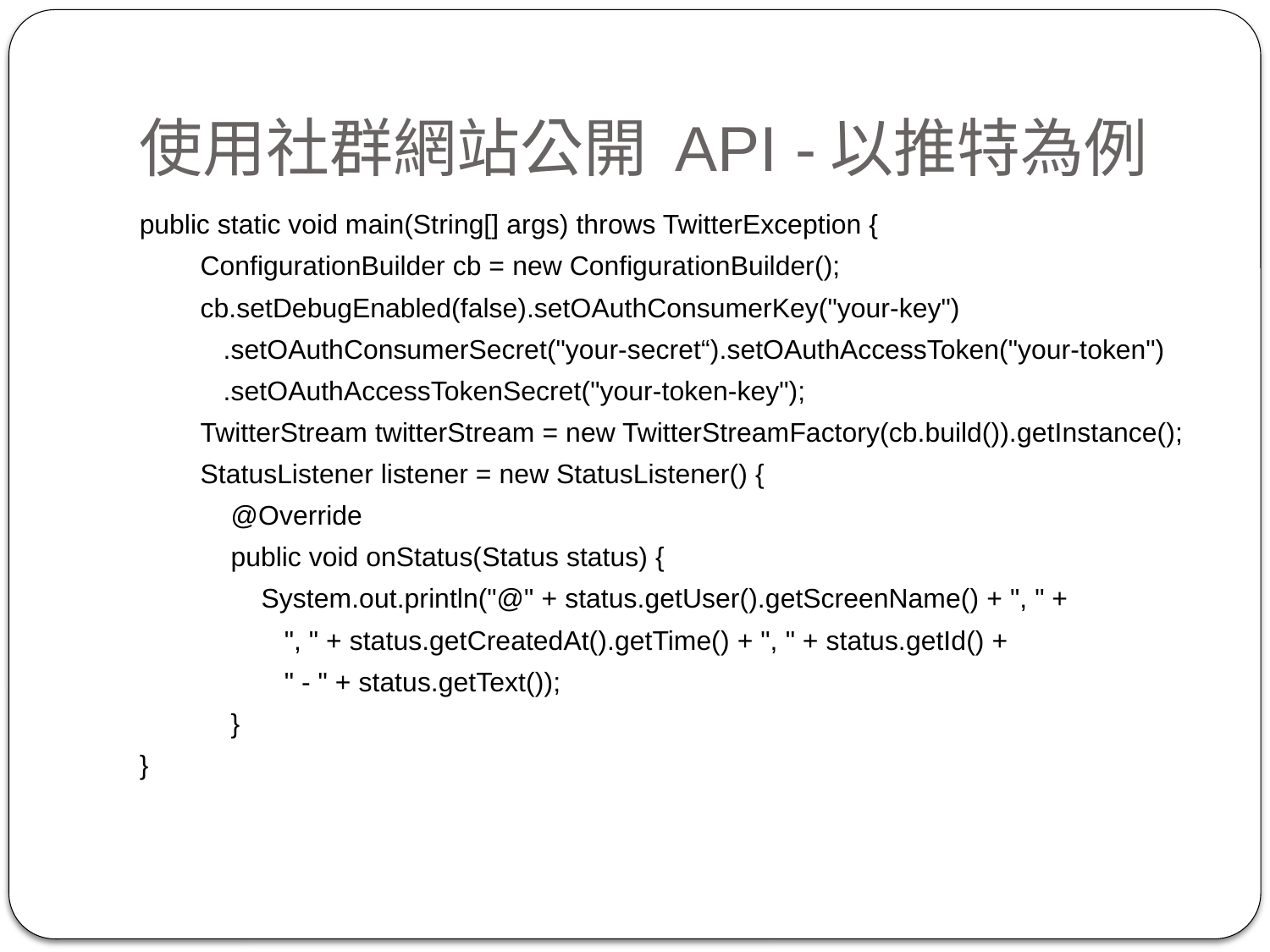

# 使用社群網站公開 API -以推特為例
public static void main(String[] args) throws TwitterException {
        ConfigurationBuilder cb = new ConfigurationBuilder();
        cb.setDebugEnabled(false).setOAuthConsumerKey("your-key")
           .setOAuthConsumerSecret("your-secret“).setOAuthAccessToken("your-token")
           .setOAuthAccessTokenSecret("your-token-key");
        TwitterStream twitterStream = new TwitterStreamFactory(cb.build()).getInstance();
        StatusListener listener = new StatusListener() {
            @Override
            public void onStatus(Status status) {
                System.out.println("@" + status.getUser().getScreenName() + ", " +
                   ", " + status.getCreatedAt().getTime() + ", " + status.getId() +
                   " - " + status.getText());
            }
}